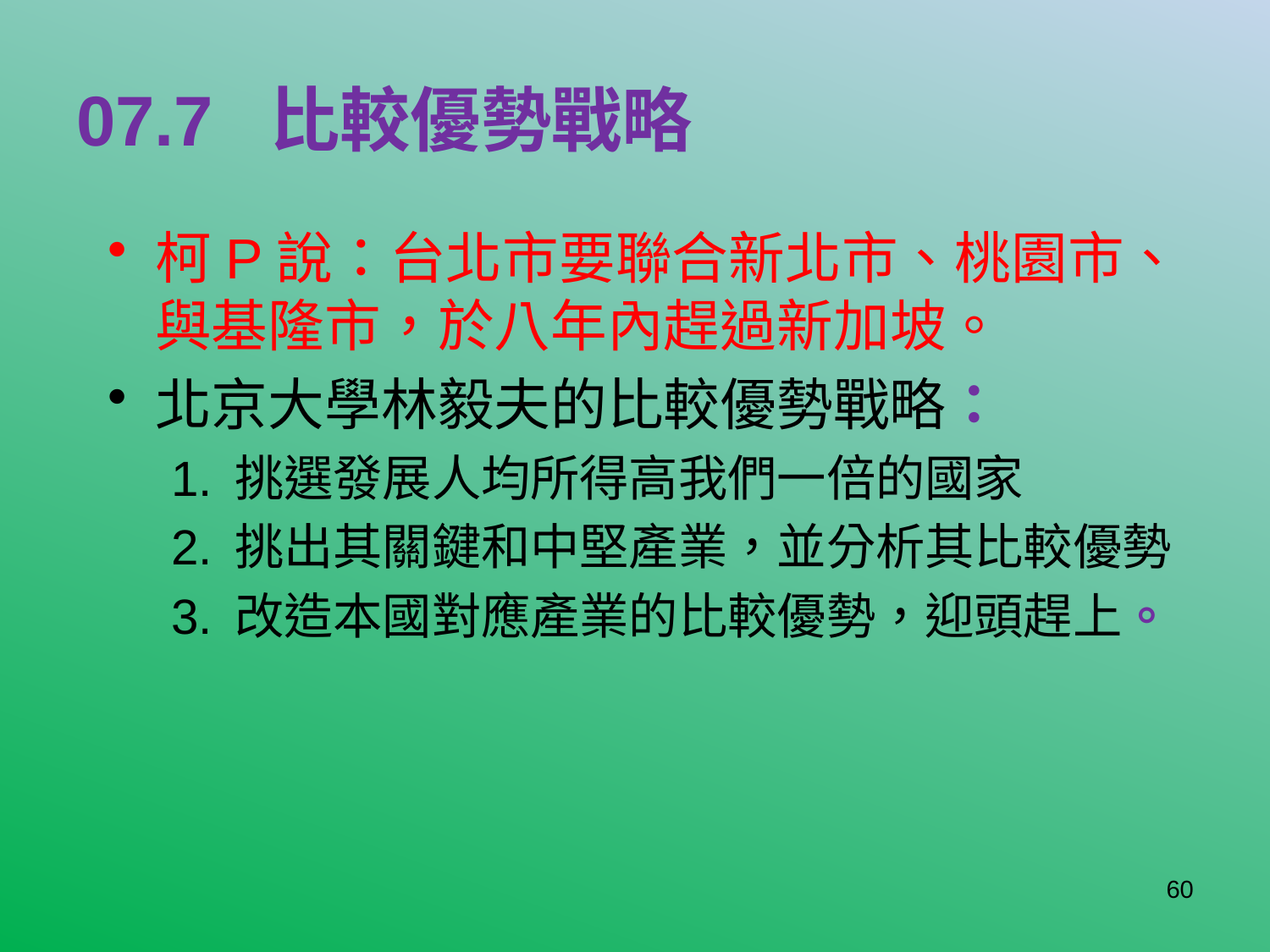

# 07.7  比較優勢戰略
柯P說：台北市要聯合新北市、桃園市、與基隆市，於八年內趕過新加坡。
北京大學林毅夫的比較優勢戰略：
挑選發展人均所得高我們一倍的國家
挑出其關鍵和中堅產業，並分析其比較優勢
改造本國對應產業的比較優勢，迎頭趕上。
60